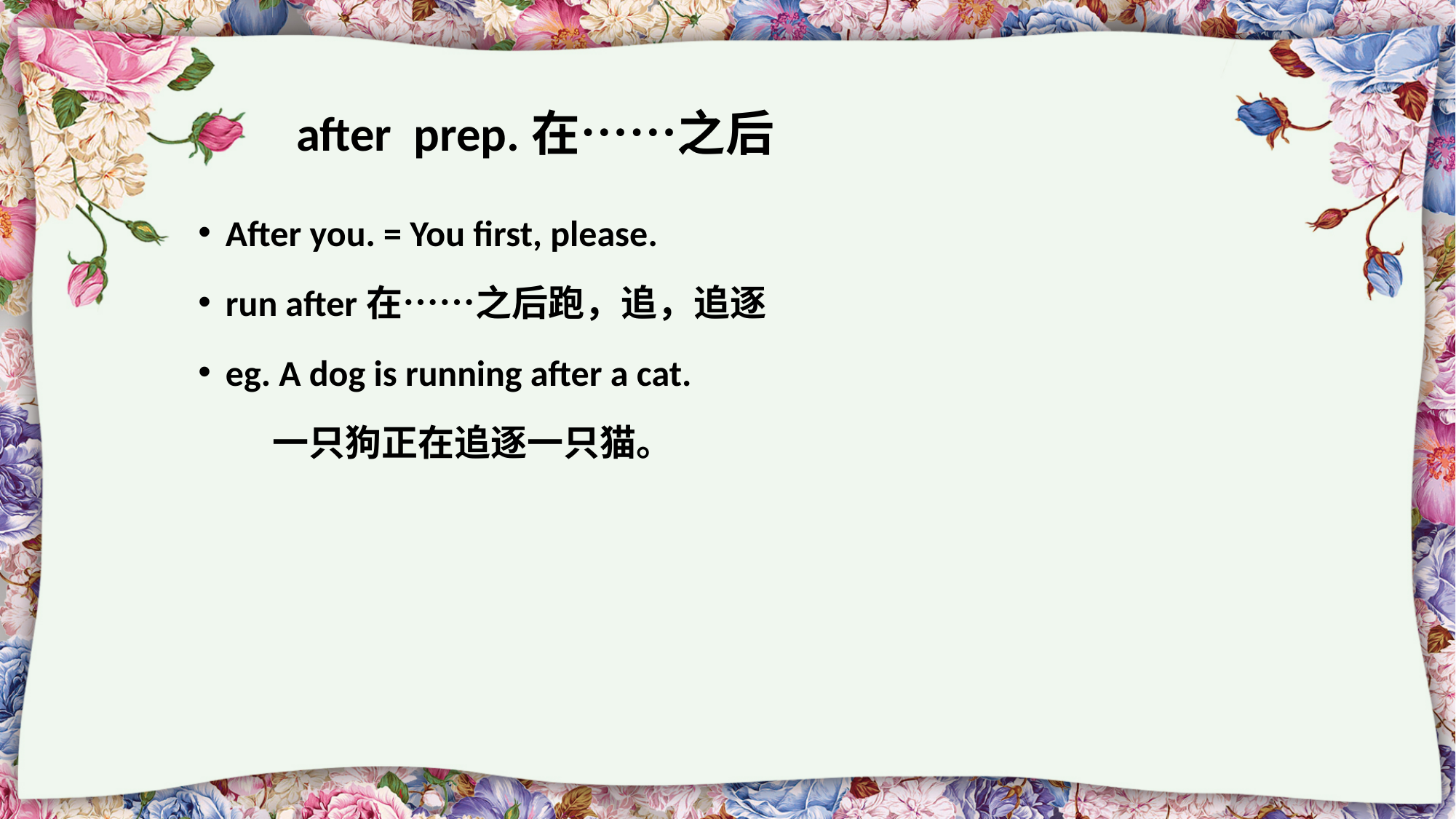

# after  prep.在……之后
After you. = You first, please.
run after在……之后跑，追，追逐
eg. A dog is running after a cat.
        一只狗正在追逐一只猫。